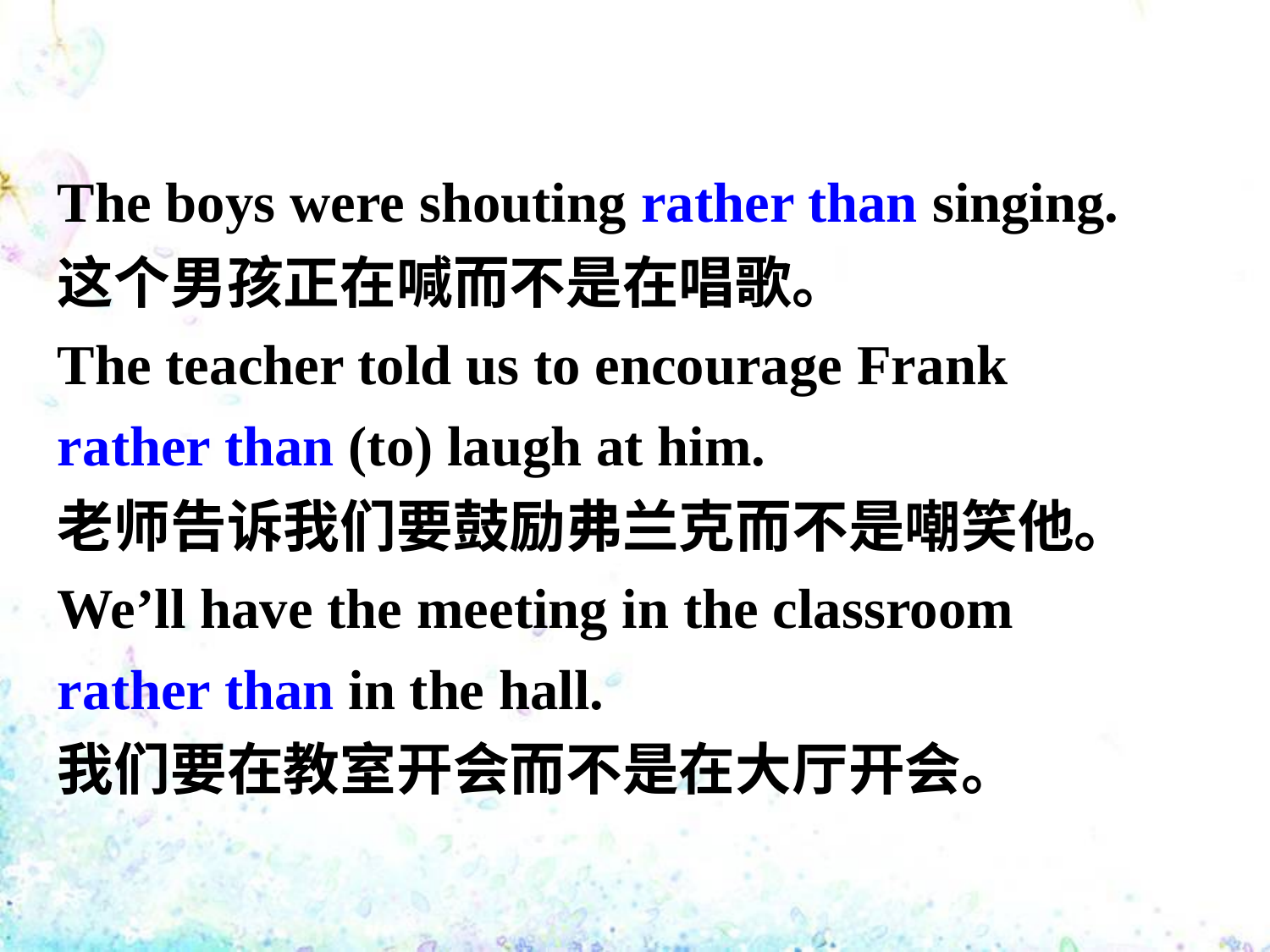

The boys were shouting rather than singing.
这个男孩正在喊而不是在唱歌。
The teacher told us to encourage Frank rather than (to) laugh at him.
老师告诉我们要鼓励弗兰克而不是嘲笑他。
We’ll have the meeting in the classroom rather than in the hall.
我们要在教室开会而不是在大厅开会。